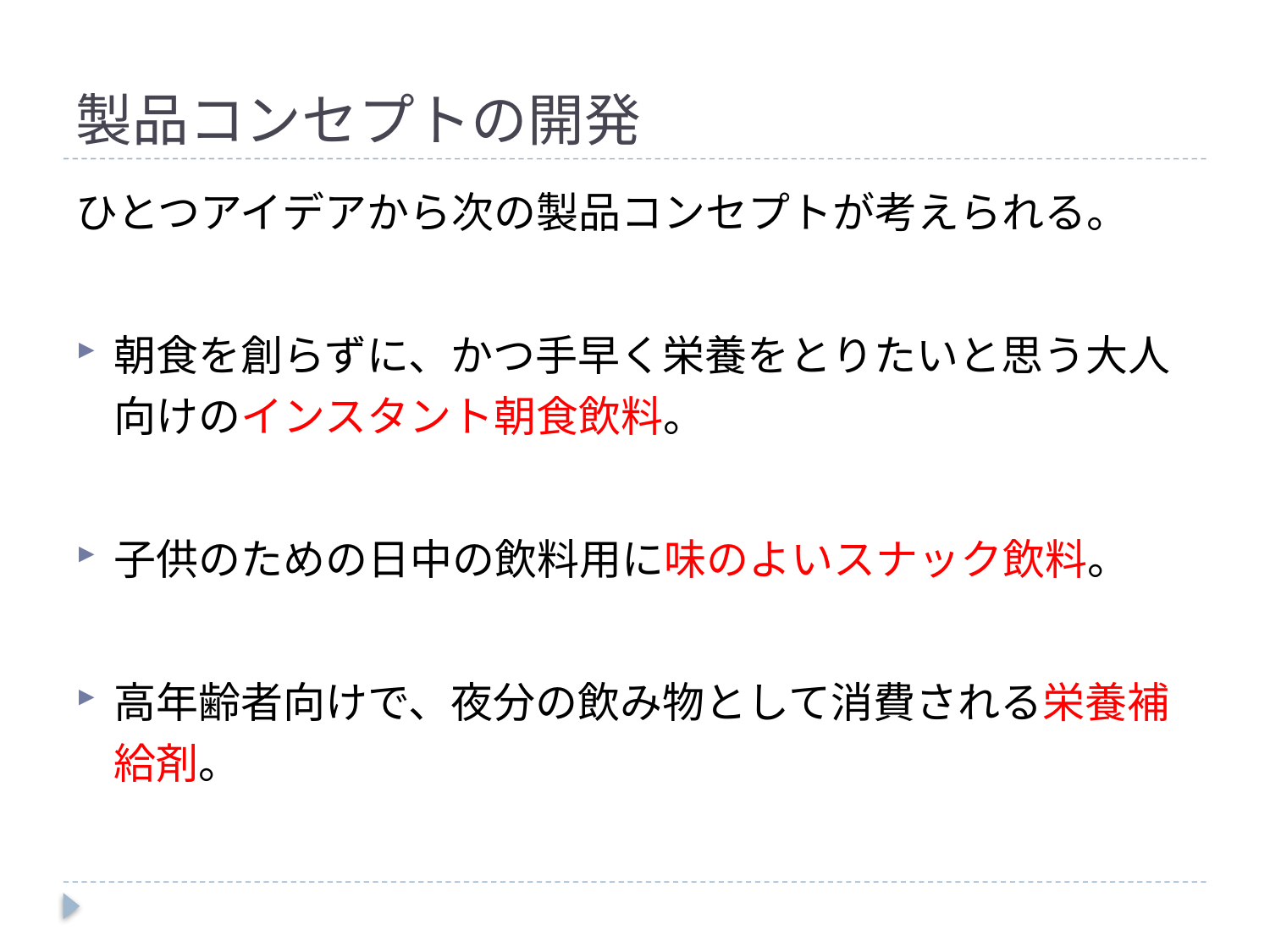

# 製品コンセプトの開発
ひとつアイデアから次の製品コンセプトが考えられる。

朝食を創らずに、かつ手早く栄養をとりたいと思う大人向けのインスタント朝食飲料。

子供のための日中の飲料用に味のよいスナック飲料。

高年齢者向けで、夜分の飲み物として消費される栄養補給剤。